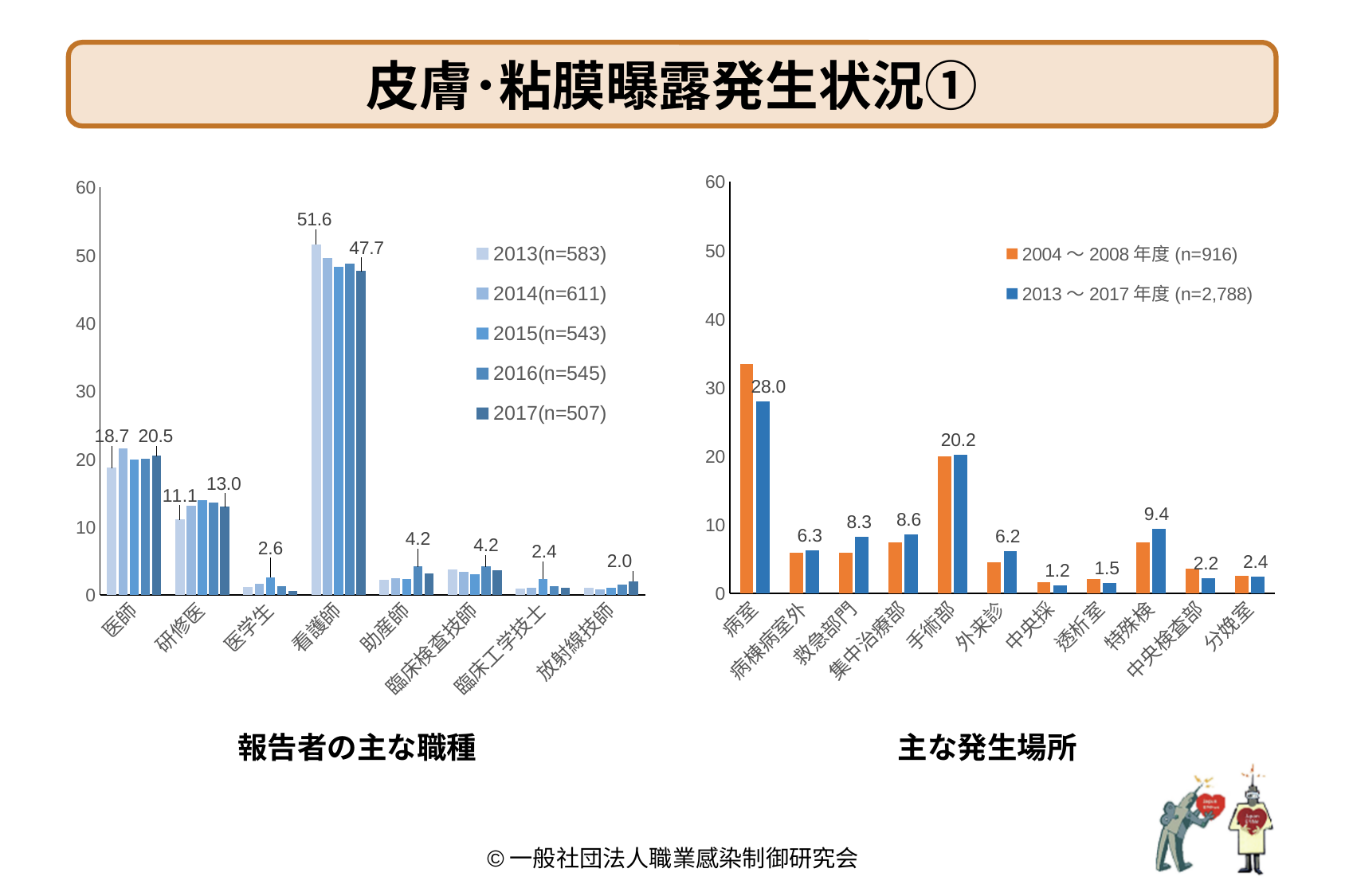

皮膚･粘膜曝露発生状況①

### Chart

| Category | 2013(n=583) | 2014(n=611) | 2015(n=543) | 2016(n=545) | 2017(n=507) |
|---|---|---|---|---|---|
| 医師 | 18.7 | 21.6 | 19.9 | 20.0 | 20.5 |
| 研修医 | 11.1 | 13.1 | 14.0 | 13.6 | 13.0 |
| 医学生 | 1.2 | 1.6 | 2.6 | 1.3 | 0.6 |
| 看護師 | 51.6 | 49.6 | 48.3 | 48.8 | 47.7 |
| 助産師 | 2.2 | 2.5 | 2.4 | 4.2 | 3.2 |
| 臨床検査技師 | 3.8 | 3.4 | 3.1 | 4.2 | 3.6 |
| 臨床工学技士 | 0.9 | 1.1 | 2.4 | 1.3 | 1.0 |
| 放射線技師 | 1.0 | 0.8 | 1.1 | 1.5 | 2.0 |
報告者の主な職種

### Chart

| Category | 2004～2008年度(n=916) | 2013～2017年度(n=2,788) |
|---|---|---|
| 病室 | 33.5 | 28.0 |
| 病棟病室外 | 5.9 | 6.3 |
| 救急部門 | 5.9 | 8.3 |
| 集中治療部 | 7.4 | 8.6 |
| 手術部 | 20.0 | 20.2 |
| 外来診察処置室 | 4.5 | 6.2 |
| 中央採血処置室 | 1.7 | 1.2 |
| 透析室 | 2.1 | 1.5 |
| 特殊検査処置室 | 7.5 | 9.4 |
| 中央検査部 | 3.6 | 2.2 |
| 分娩室 | 2.6 | 2.4 |
主な発生場所